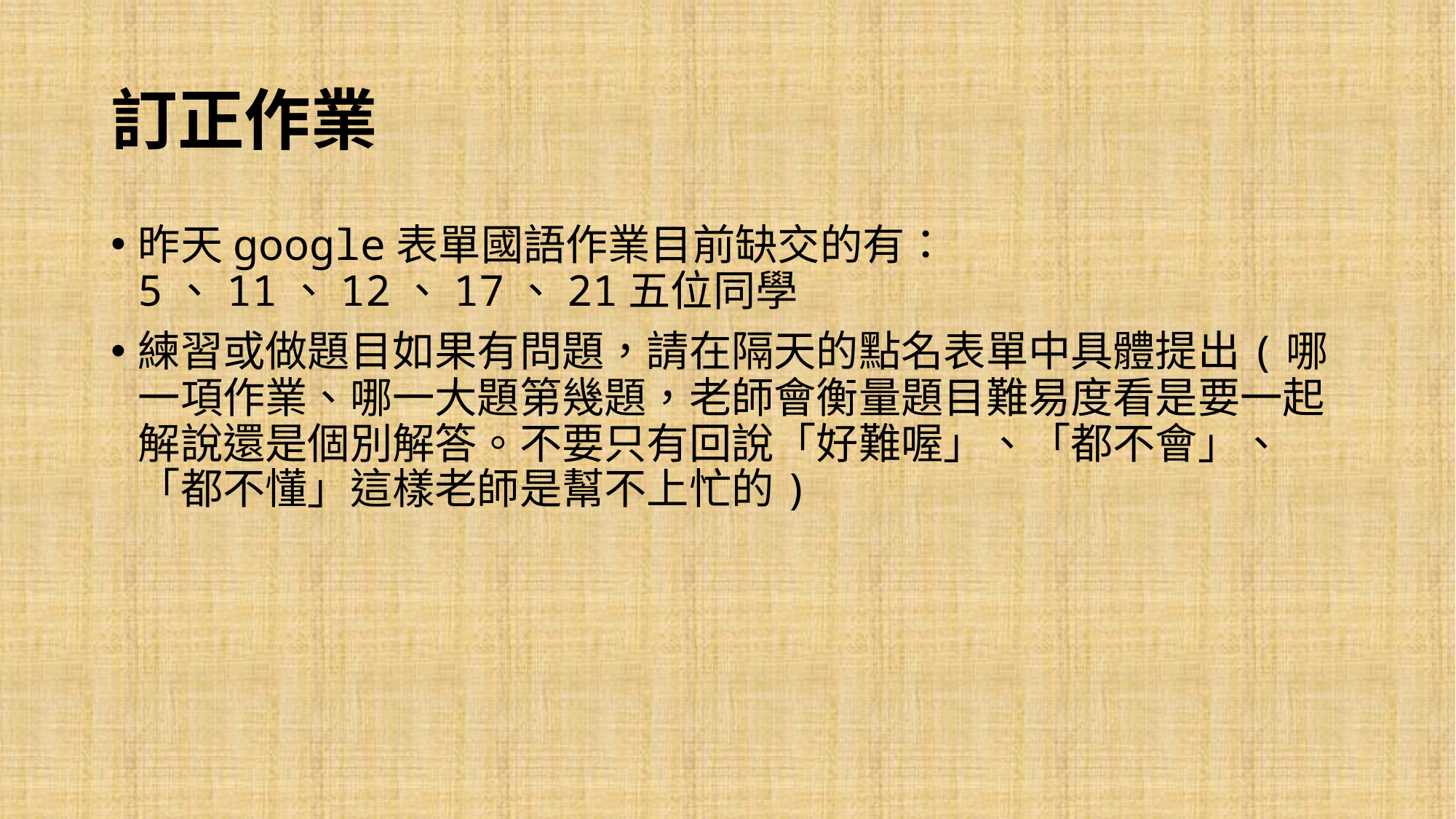

# 訂正作業
昨天google表單國語作業目前缺交的有：5、11、12、17、21五位同學
練習或做題目如果有問題，請在隔天的點名表單中具體提出(哪一項作業、哪一大題第幾題，老師會衡量題目難易度看是要一起解說還是個別解答。不要只有回說「好難喔」、「都不會」、「都不懂」這樣老師是幫不上忙的)